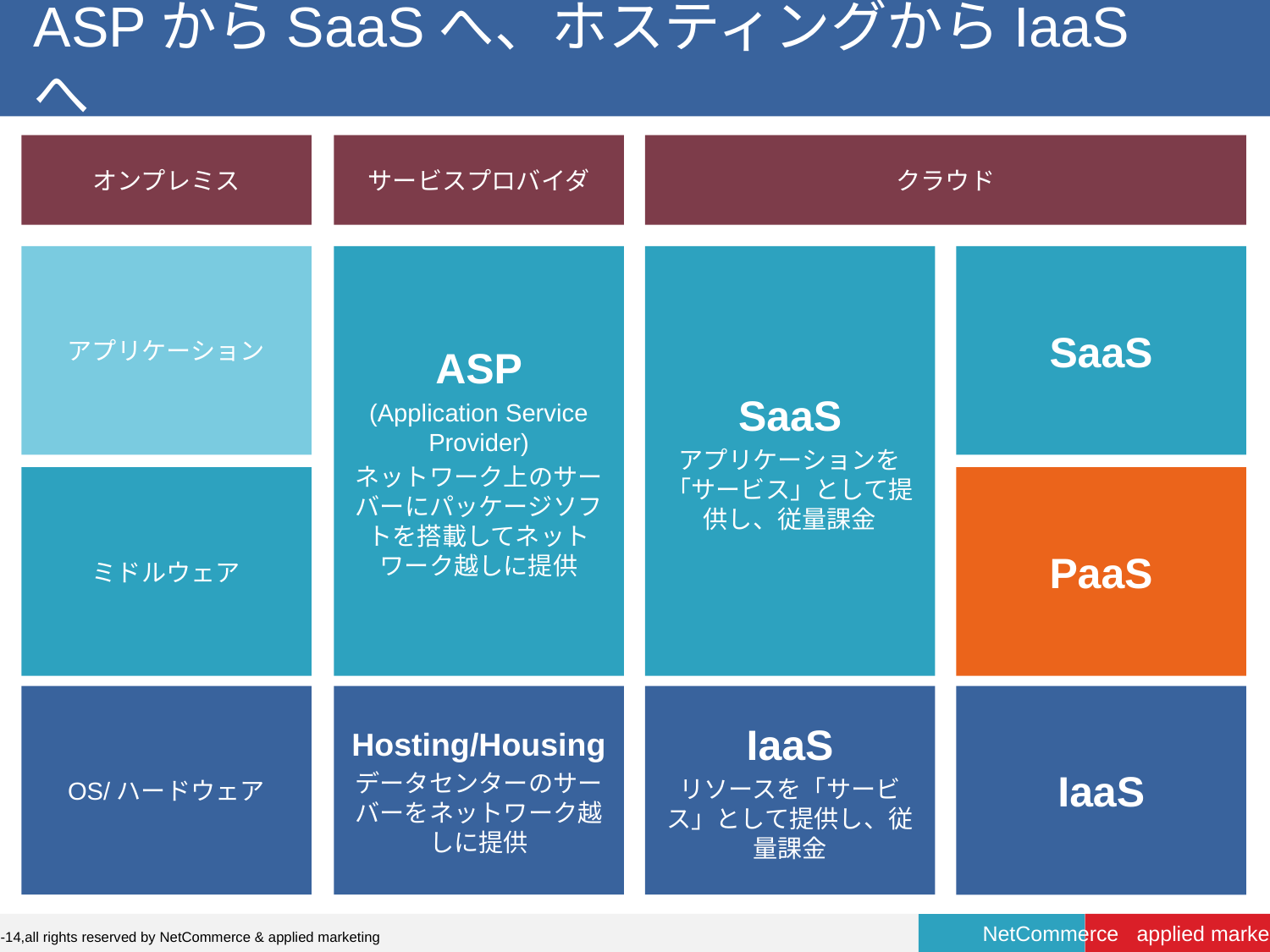

# ASPからSaaSへ、ホスティングからIaaSへ
オンプレミス
サービスプロバイダ
クラウド
ASP
(Application Service Provider)
ネットワーク上のサーバーにパッケージソフトを搭載してネットワーク越しに提供
SaaS
アプリケーションを「サービス」として提供し、従量課金
アプリケーション
SaaS
ミドルウェア
PaaS
OS/ハードウェア
Hosting/Housing
データセンターのサーバーをネットワーク越しに提供
IaaS
リソースを「サービス」として提供し、従量課金
IaaS